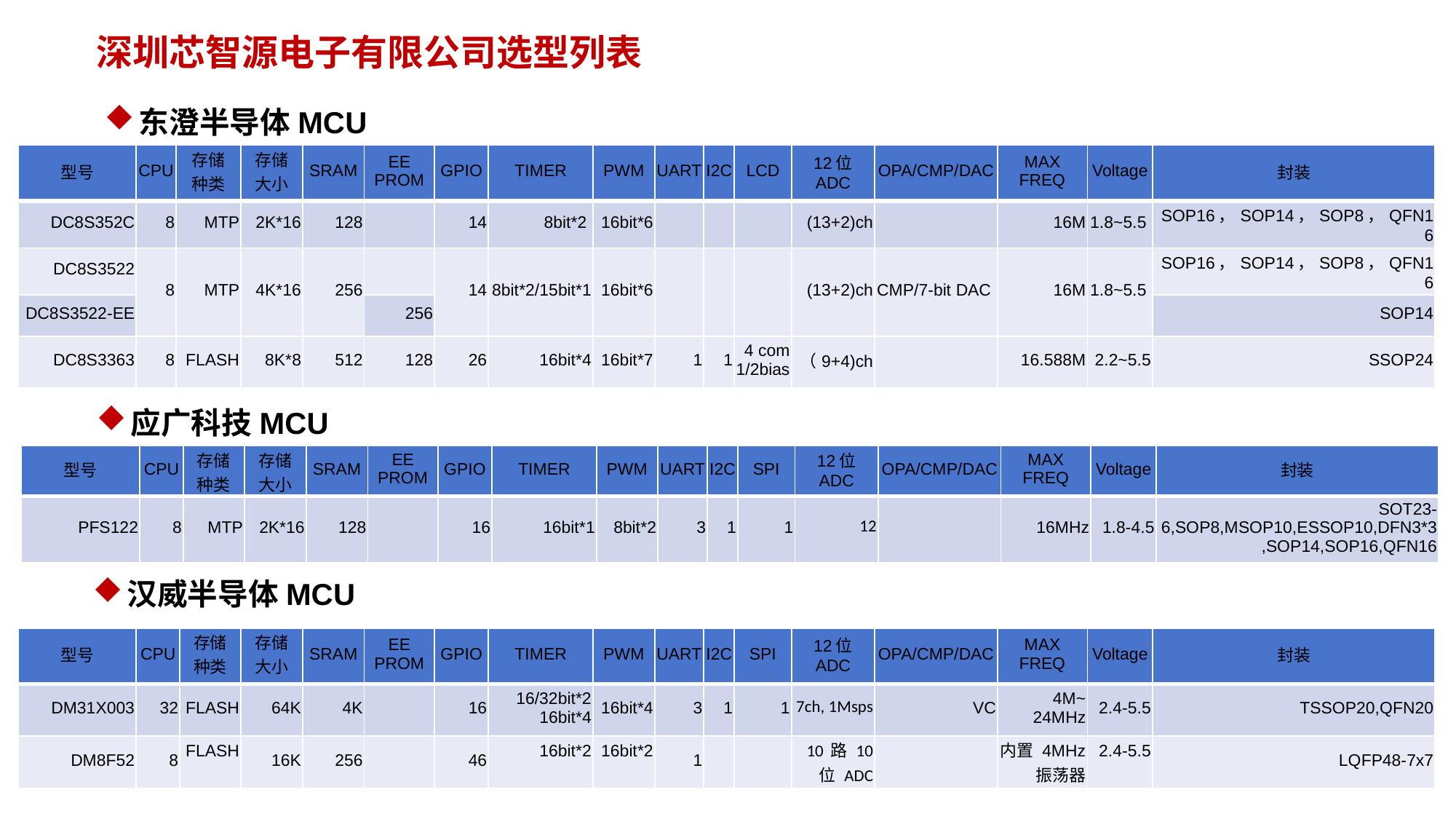

深圳芯智源电子有限公司选型列表
东澄半导体MCU
| 型号 | CPU | 存储 种类 | 存储 大小 | SRAM | EE PROM | GPIO | TIMER | PWM | UART | I2C | LCD | 12位 ADC | OPA/CMP/DAC | MAX FREQ | Voltage | 封装 |
| --- | --- | --- | --- | --- | --- | --- | --- | --- | --- | --- | --- | --- | --- | --- | --- | --- |
| DC8S352C | 8 | MTP | 2K\*16 | 128 |  | 14 | 8bit\*2 | 16bit\*6 |  |  |  | (13+2)ch |  | 16M | 1.8~5.5 | SOP16，SOP14，SOP8，QFN16 |
| DC8S3522 | 8 | MTP | 4K\*16 | 256 |  | 14 | 8bit\*2/15bit\*1 | 16bit\*6 |  |  |  | (13+2)ch | CMP/7-bit DAC | 16M | 1.8~5.5 | SOP16，SOP14，SOP8，QFN16 |
| DC8S3522-EE |  |  |  |  | 256 |  |  |  |  |  |  |  |  |  |  | SOP14 |
| DC8S3363 | 8 | FLASH | 8K\*8 | 512 | 128 | 26 | 16bit\*4 | 16bit\*7 | 1 | 1 | 4 com 1/2bias | （9+4)ch |  | 16.588M | 2.2~5.5 | SSOP24 |
应广科技MCU
| 型号 | CPU | 存储 种类 | 存储 大小 | SRAM | EE PROM | GPIO | TIMER | PWM | UART | I2C | SPI | 12位 ADC | OPA/CMP/DAC | MAX FREQ | Voltage | 封装 |
| --- | --- | --- | --- | --- | --- | --- | --- | --- | --- | --- | --- | --- | --- | --- | --- | --- |
| PFS122 | 8 | MTP | 2K\*16 | 128 |  | 16 | 16bit\*1 | 8bit\*2 | 3 | 1 | 1 | 12 |  | 16MHz | 1.8-4.5 | SOT23-6,SOP8,MSOP10,ESSOP10,DFN3\*3,SOP14,SOP16,QFN16 |
汉威半导体MCU
| 型号 | CPU | 存储 种类 | 存储 大小 | SRAM | EE PROM | GPIO | TIMER | PWM | UART | I2C | SPI | 12位 ADC | OPA/CMP/DAC | MAX FREQ | Voltage | 封装 |
| --- | --- | --- | --- | --- | --- | --- | --- | --- | --- | --- | --- | --- | --- | --- | --- | --- |
| DM31X003 | 32 | FLASH | 64K | 4K |  | 16 | 16/32bit\*2 16bit\*4 | 16bit\*4 | 3 | 1 | 1 | 7ch, 1Msps | VC | 4M~ 24MHz | 2.4-5.5 | TSSOP20,QFN20 |
| DM8F52 | 8 | FLASH | 16K | 256 |  | 46 | 16bit\*2 | 16bit\*2 | 1 |  |  | 10 路 10 位 ADC |  | 内置 4MHz 振荡器 | 2.4-5.5 | LQFP48-7x7 |